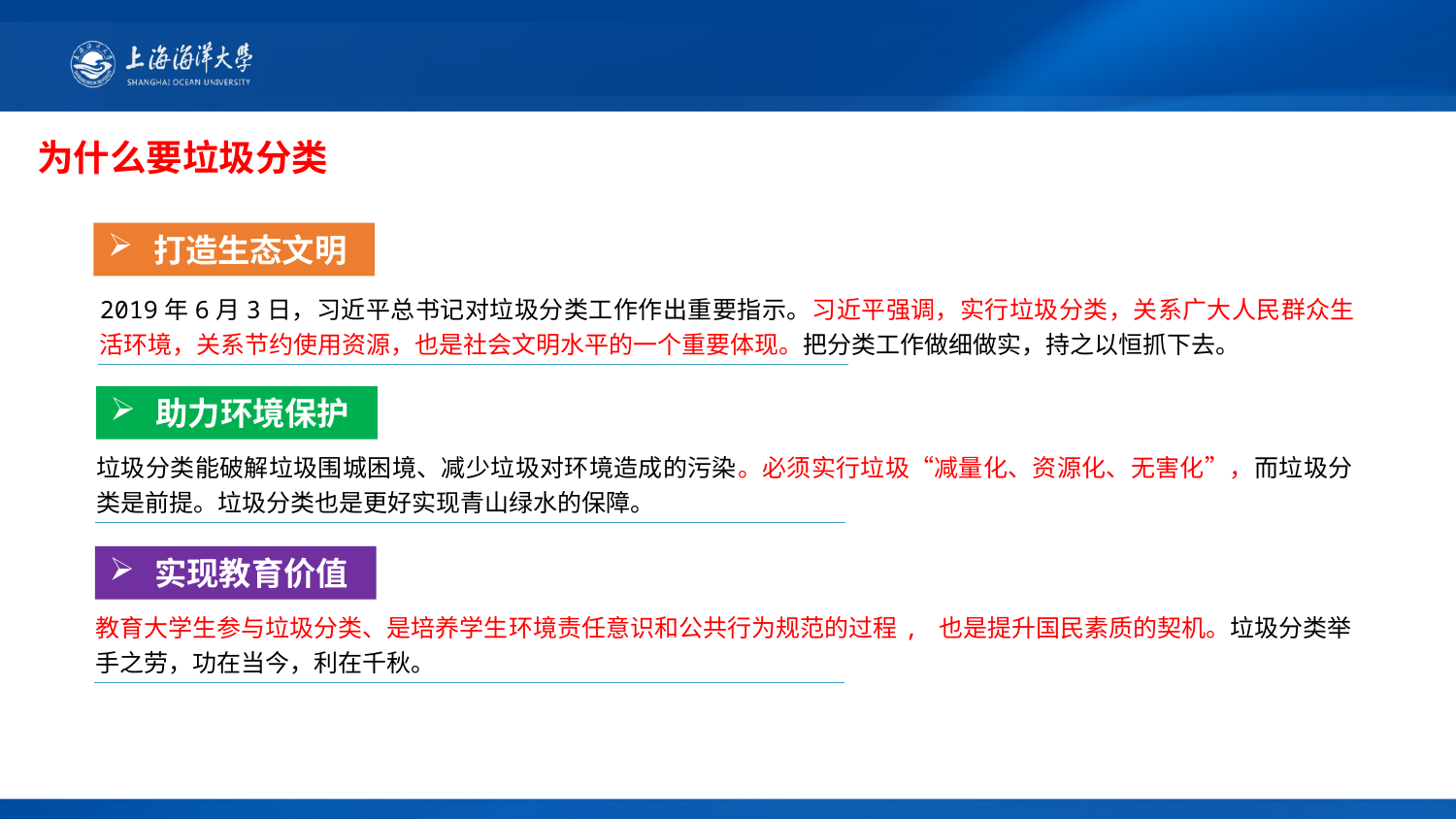

为什么要垃圾分类
打造生态文明
2019年6月3日，习近平总书记对垃圾分类工作作出重要指示。习近平强调，实行垃圾分类，关系广大人民群众生活环境，关系节约使用资源，也是社会文明水平的一个重要体现。把分类工作做细做实，持之以恒抓下去。
助力环境保护
垃圾分类能破解垃圾围城困境、减少垃圾对环境造成的污染。必须实行垃圾“减量化、资源化、无害化”，而垃圾分类是前提。垃圾分类也是更好实现青山绿水的保障。
实现教育价值
教育大学生参与垃圾分类、是培养学生环境责任意识和公共行为规范的过程, 也是提升国民素质的契机。垃圾分类举手之劳，功在当今，利在千秋。